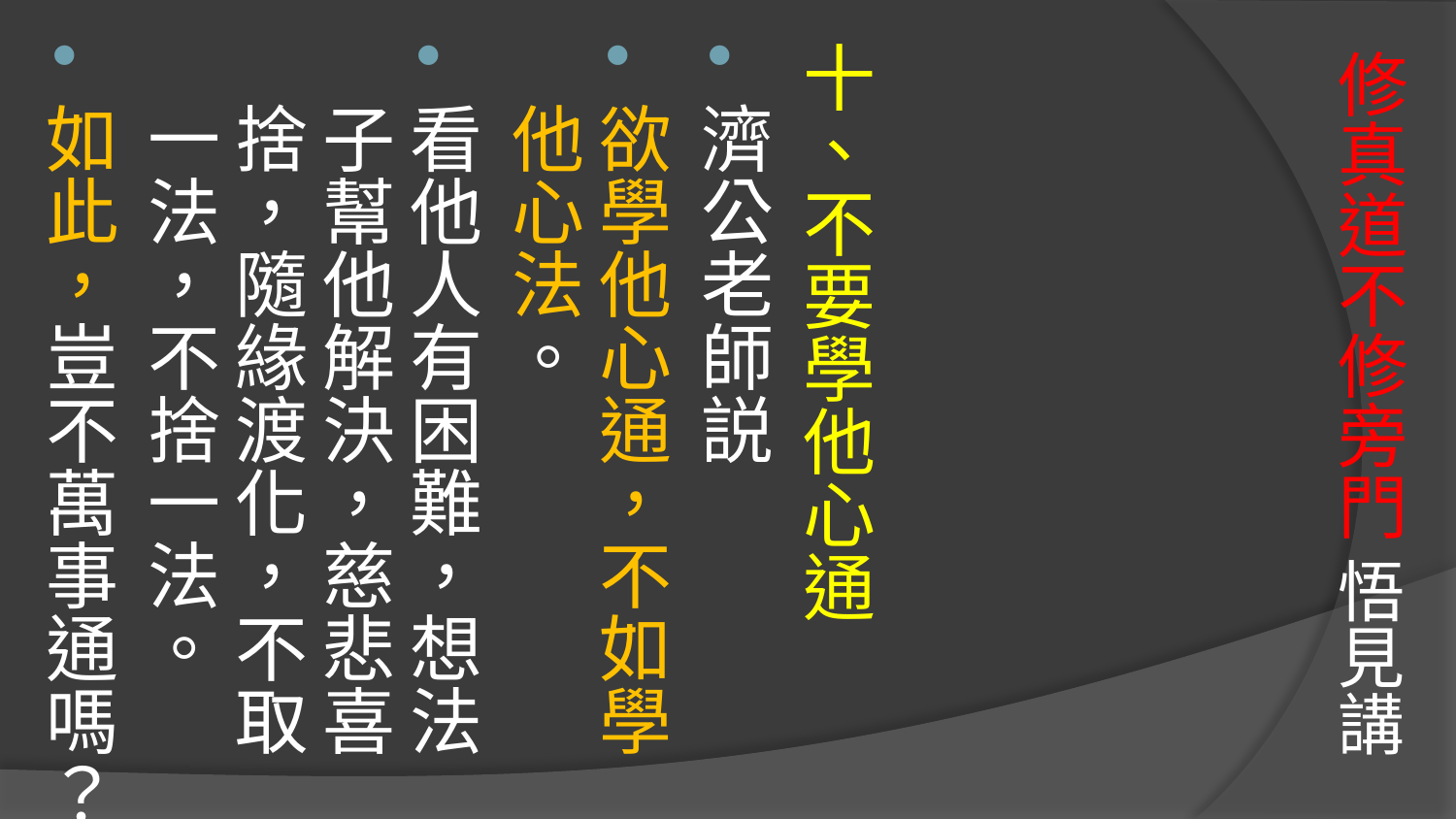

# 修真道不修旁門 悟見講
十、不要學他心通
濟公老師説
欲學他心通，不如學他心法。
看他人有困難，想法子幫他解決，慈悲喜捨，隨緣渡化，不取一法，不捨一法。
如此，豈不萬事通嗎？